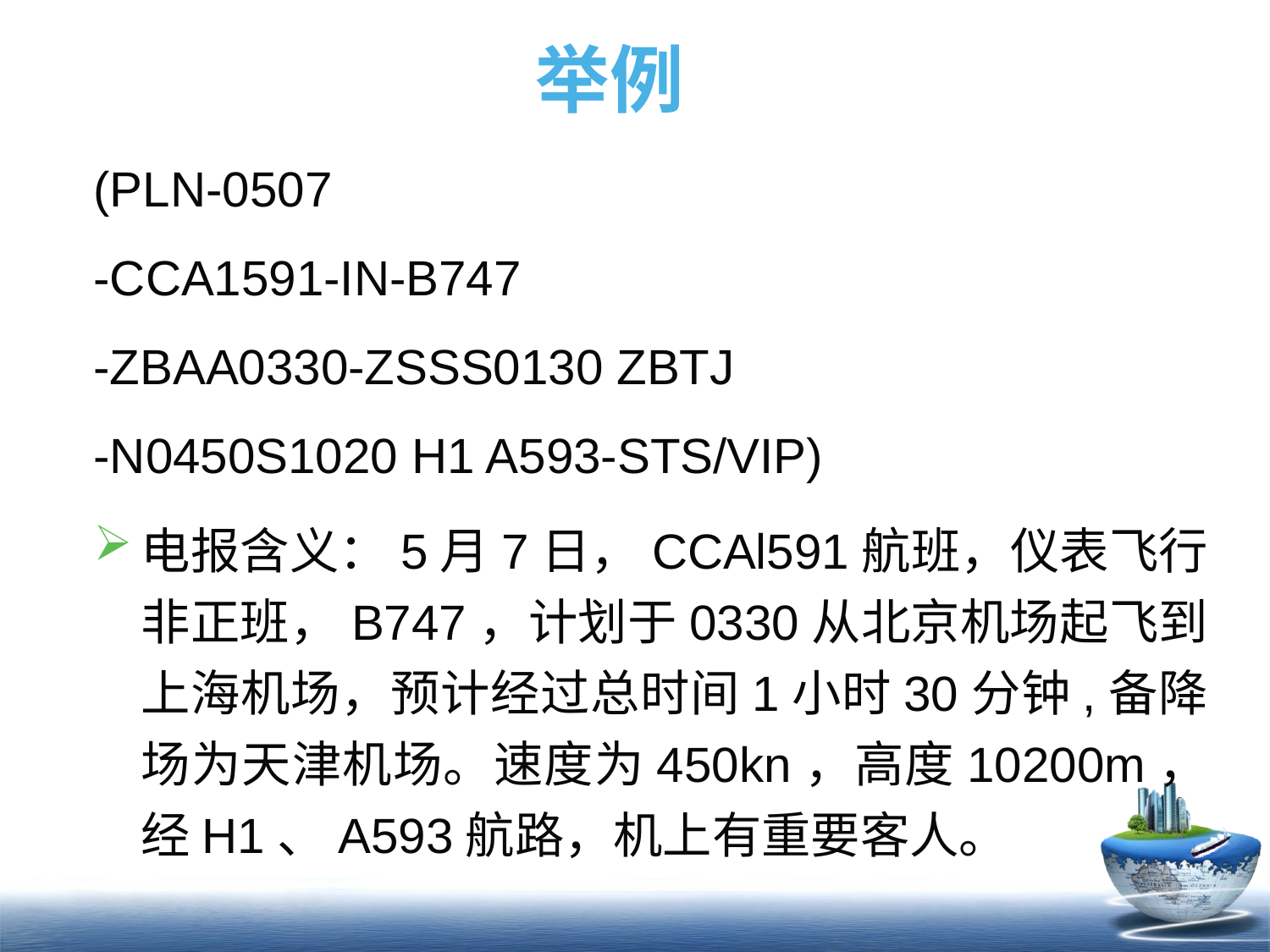

# 举例
(PLN-0507
-CCA1591-IN-B747
-ZBAA0330-ZSSS0130 ZBTJ
-N0450S1020 H1 A593-STS/VIP)
电报含义：5月7日，CCAl591航班，仪表飞行非正班，B747，计划于0330从北京机场起飞到上海机场，预计经过总时间1小时30分钟,备降场为天津机场。速度为450kn，高度10200m，经H1、A593航路，机上有重要客人。